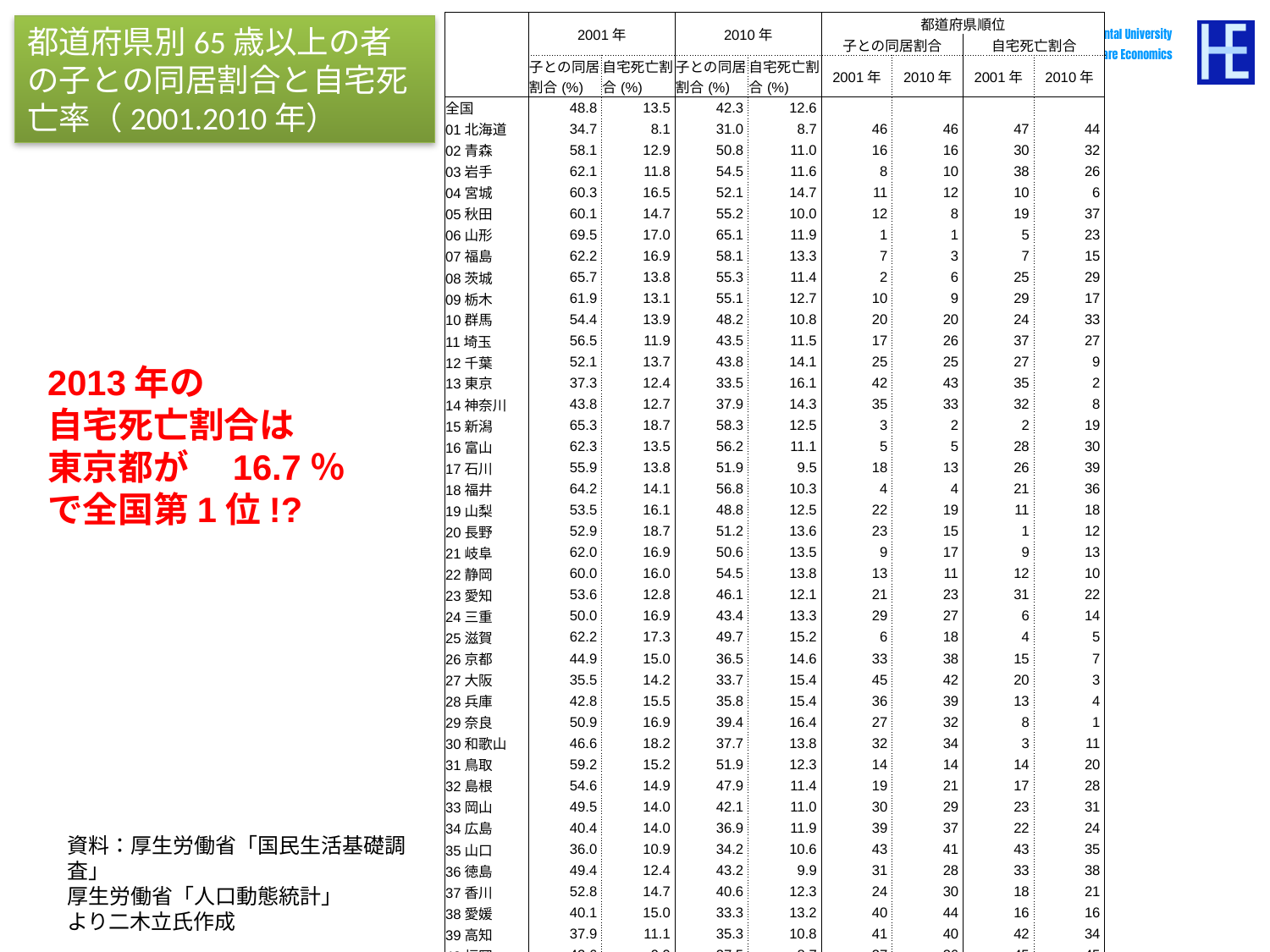

|  | 2001年 |  | 2010年 |  | 都道府県順位 |  |  |  |
| --- | --- | --- | --- | --- | --- | --- | --- | --- |
|  |  |  |  |  | 子との同居割合 |  | 自宅死亡割合 |  |
|  | 子との同居割合(%) | 自宅死亡割合(%) | 子との同居割合(%) | 自宅死亡割合(%) | 2001年 | 2010年 | 2001年 | 2010年 |
| 全国 | 48.8 | 13.5 | 42.3 | 12.6 |  |  |  |  |
| 01北海道 | 34.7 | 8.1 | 31.0 | 8.7 | 46 | 46 | 47 | 44 |
| 02青森 | 58.1 | 12.9 | 50.8 | 11.0 | 16 | 16 | 30 | 32 |
| 03岩手 | 62.1 | 11.8 | 54.5 | 11.6 | 8 | 10 | 38 | 26 |
| 04宮城 | 60.3 | 16.5 | 52.1 | 14.7 | 11 | 12 | 10 | 6 |
| 05秋田 | 60.1 | 14.7 | 55.2 | 10.0 | 12 | 8 | 19 | 37 |
| 06山形 | 69.5 | 17.0 | 65.1 | 11.9 | 1 | 1 | 5 | 23 |
| 07福島 | 62.2 | 16.9 | 58.1 | 13.3 | 7 | 3 | 7 | 15 |
| 08茨城 | 65.7 | 13.8 | 55.3 | 11.4 | 2 | 6 | 25 | 29 |
| 09栃木 | 61.9 | 13.1 | 55.1 | 12.7 | 10 | 9 | 29 | 17 |
| 10群馬 | 54.4 | 13.9 | 48.2 | 10.8 | 20 | 20 | 24 | 33 |
| 11埼玉 | 56.5 | 11.9 | 43.5 | 11.5 | 17 | 26 | 37 | 27 |
| 12千葉 | 52.1 | 13.7 | 43.8 | 14.1 | 25 | 25 | 27 | 9 |
| 13東京 | 37.3 | 12.4 | 33.5 | 16.1 | 42 | 43 | 35 | 2 |
| 14神奈川 | 43.8 | 12.7 | 37.9 | 14.3 | 35 | 33 | 32 | 8 |
| 15新潟 | 65.3 | 18.7 | 58.3 | 12.5 | 3 | 2 | 2 | 19 |
| 16富山 | 62.3 | 13.5 | 56.2 | 11.1 | 5 | 5 | 28 | 30 |
| 17石川 | 55.9 | 13.8 | 51.9 | 9.5 | 18 | 13 | 26 | 39 |
| 18福井 | 64.2 | 14.1 | 56.8 | 10.3 | 4 | 4 | 21 | 36 |
| 19山梨 | 53.5 | 16.1 | 48.8 | 12.5 | 22 | 19 | 11 | 18 |
| 20長野 | 52.9 | 18.7 | 51.2 | 13.6 | 23 | 15 | 1 | 12 |
| 21岐阜 | 62.0 | 16.9 | 50.6 | 13.5 | 9 | 17 | 9 | 13 |
| 22静岡 | 60.0 | 16.0 | 54.5 | 13.8 | 13 | 11 | 12 | 10 |
| 23愛知 | 53.6 | 12.8 | 46.1 | 12.1 | 21 | 23 | 31 | 22 |
| 24三重 | 50.0 | 16.9 | 43.4 | 13.3 | 29 | 27 | 6 | 14 |
| 25滋賀 | 62.2 | 17.3 | 49.7 | 15.2 | 6 | 18 | 4 | 5 |
| 26京都 | 44.9 | 15.0 | 36.5 | 14.6 | 33 | 38 | 15 | 7 |
| 27大阪 | 35.5 | 14.2 | 33.7 | 15.4 | 45 | 42 | 20 | 3 |
| 28兵庫 | 42.8 | 15.5 | 35.8 | 15.4 | 36 | 39 | 13 | 4 |
| 29奈良 | 50.9 | 16.9 | 39.4 | 16.4 | 27 | 32 | 8 | 1 |
| 30和歌山 | 46.6 | 18.2 | 37.7 | 13.8 | 32 | 34 | 3 | 11 |
| 31鳥取 | 59.2 | 15.2 | 51.9 | 12.3 | 14 | 14 | 14 | 20 |
| 32島根 | 54.6 | 14.9 | 47.9 | 11.4 | 19 | 21 | 17 | 28 |
| 33岡山 | 49.5 | 14.0 | 42.1 | 11.0 | 30 | 29 | 23 | 31 |
| 34広島 | 40.4 | 14.0 | 36.9 | 11.9 | 39 | 37 | 22 | 24 |
| 35山口 | 36.0 | 10.9 | 34.2 | 10.6 | 43 | 41 | 43 | 35 |
| 36徳島 | 49.4 | 12.4 | 43.2 | 9.9 | 31 | 28 | 33 | 38 |
| 37香川 | 52.8 | 14.7 | 40.6 | 12.3 | 24 | 30 | 18 | 21 |
| 38愛媛 | 40.1 | 15.0 | 33.3 | 13.2 | 40 | 44 | 16 | 16 |
| 39高知 | 37.9 | 11.1 | 35.3 | 10.8 | 41 | 40 | 42 | 34 |
| 40福岡 | 42.6 | 9.9 | 37.5 | 8.7 | 37 | 36 | 45 | 45 |
| 41佐賀 | 58.3 | 11.8 | 55.3 | 8.0 | 15 | 7 | 39 | 47 |
| 42長崎 | 42.2 | 9.7 | 39.6 | 9.0 | 38 | 31 | 46 | 41 |
| 43熊本 | 51.4 | 10.2 | 46.7 | 8.6 | 26 | 22 | 44 | 46 |
| 44大分 | 44.1 | 11.6 | 37.6 | 8.8 | 34 | 35 | 41 | 43 |
| 45宮崎 | 36.0 | 12.4 | 32.8 | 8.9 | 44 | 45 | 34 | 42 |
| 46鹿児島 | 26.6 | 11.7 | 23.8 | 9.1 | 47 | 47 | 40 | 40 |
| 47沖縄 | 50.3 | 12.3 | 44.9 | 11.9 | 28 | 24 | 36 | 25 |
都道府県別65歳以上の者の子との同居割合と自宅死亡率（2001.2010年）
2013年の
自宅死亡割合は
東京都が　16.7％
で全国第1位!?
資料：厚生労働省「国民生活基礎調査」
厚生労働省「人口動態統計」
より二木立氏作成